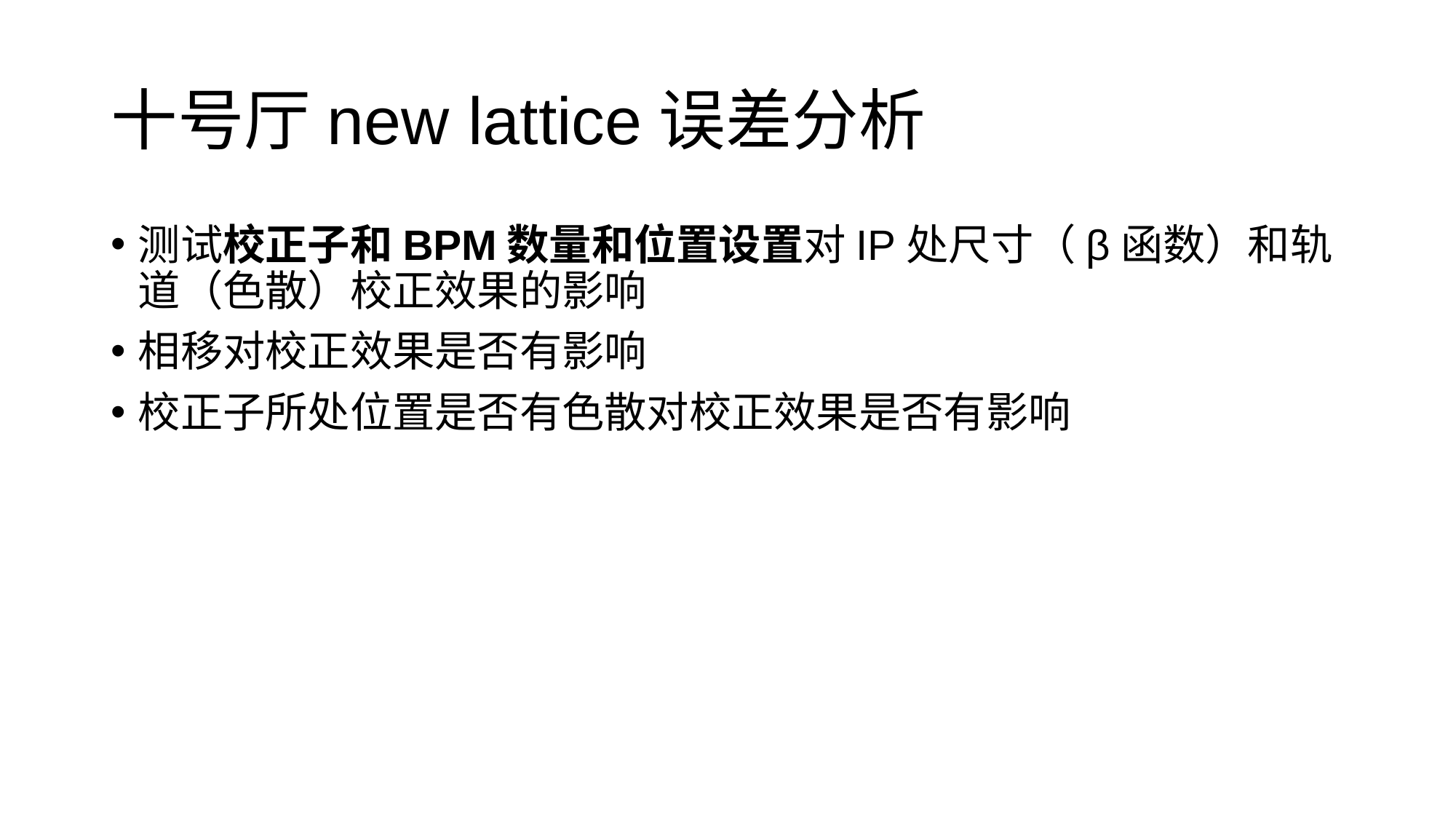

# 十号厅new lattice误差分析
测试校正子和BPM数量和位置设置对IP处尺寸（β函数）和轨道（色散）校正效果的影响
相移对校正效果是否有影响
校正子所处位置是否有色散对校正效果是否有影响